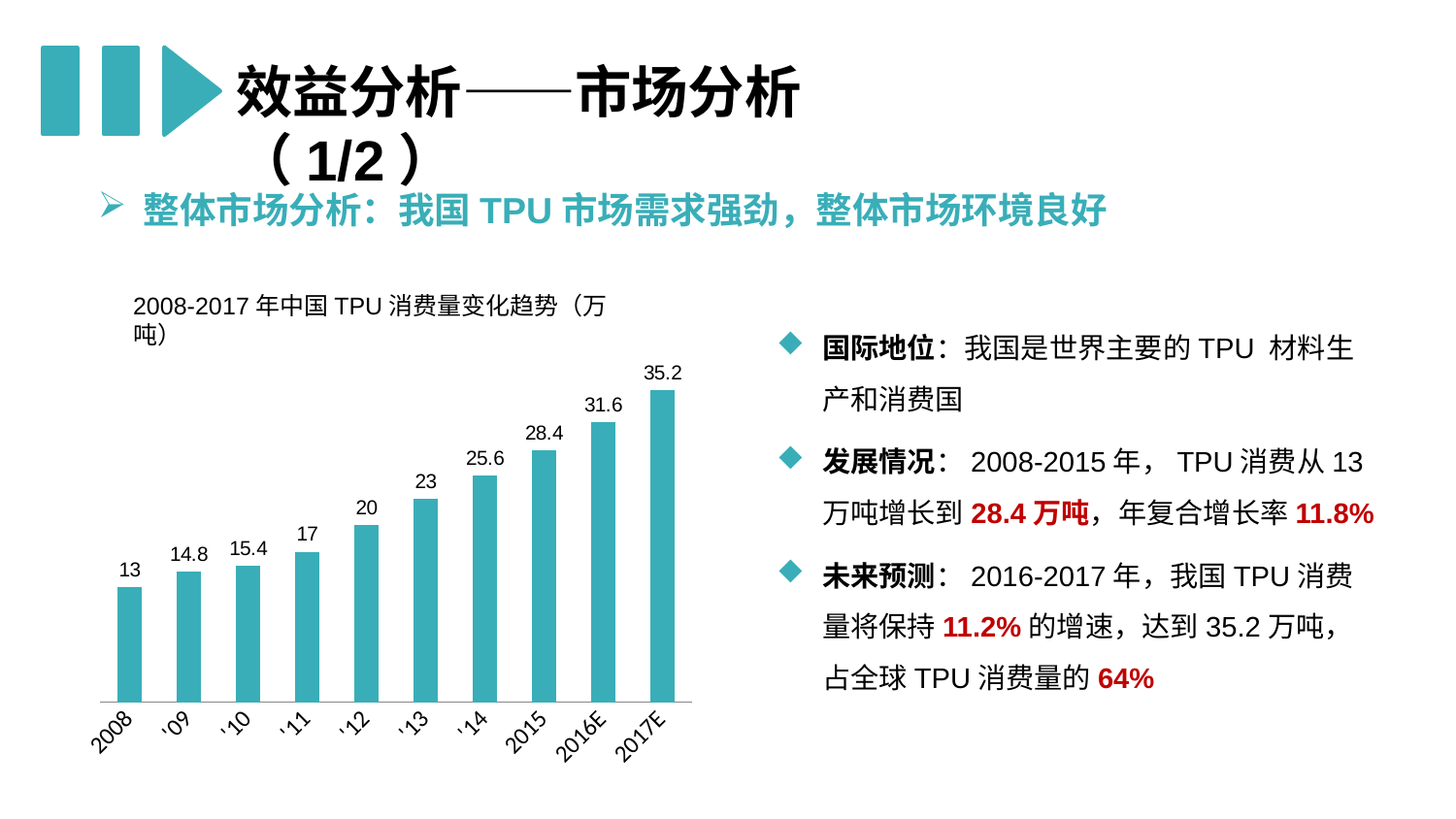

效益分析——市场分析（1/2）

整体市场分析：我国TPU市场需求强劲，整体市场环境良好
2008-2017年中国TPU消费量变化趋势（万吨）
国际地位：我国是世界主要的TPU 材料生产和消费国
发展情况：2008-2015年，TPU消费从13万吨增长到28.4万吨，年复合增长率11.8%
未来预测：2016-2017年，我国TPU消费量将保持11.2%的增速，达到35.2万吨，占全球TPU消费量的64%

### Chart

| Category | 消费量（万吨） |
|---|---|
| 2008 | 13.0 |
| '09 | 14.8 |
| '10 | 15.4 |
| '11 | 17.0 |
| '12 | 20.0 |
| '13 | 23.0 |
| '14 | 25.6 |
| 2015 | 28.4 |
| 2016E | 31.6 |
| 2017E | 35.2 |